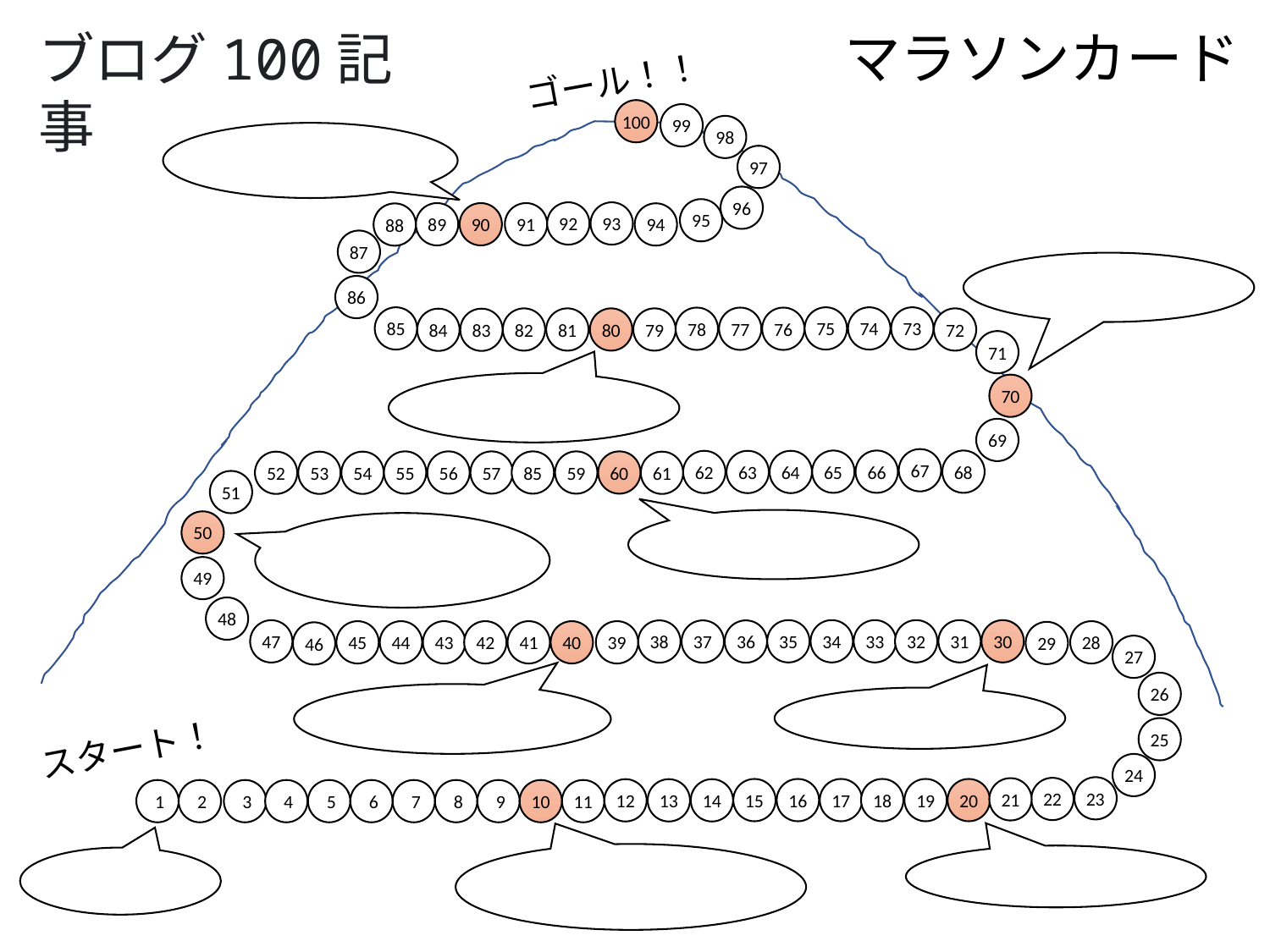

マラソンカード
ブログ100記事
ゴール！！
100
99
98

97
96
95
92
93
89
90
91
94
88
87

86
85
75
74
73
78
77
76
82
81
80
79
72
84
83
71

70
69
67
68
65
66
62
63
64
55
56
57
85
59
60
52
53
54
61
51

50

49
48
35
34
33
32
31
30
47
38
37
36
45
44
43
42
41
40
39
28
29
46
27
26

25
スタート！
24
23
22
21
15
16
17
18
19
20
12
13
14
1
2
3
4
5
6
7
8
9
10
11